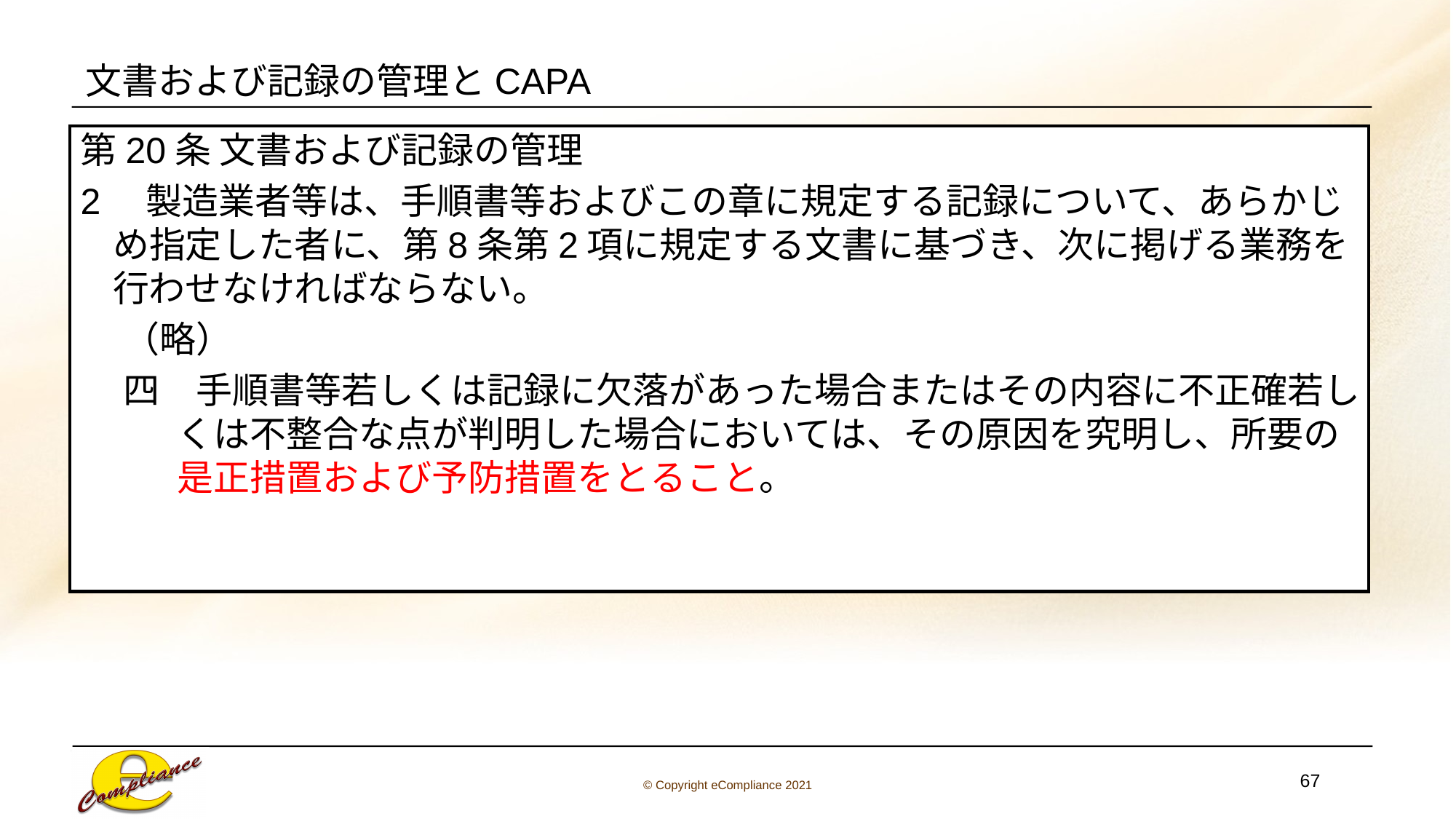

# 文書および記録の管理とCAPA
第20条 文書および記録の管理
2　製造業者等は、手順書等およびこの章に規定する記録について、あらかじめ指定した者に、第8条第2項に規定する文書に基づき、次に掲げる業務を行わせなければならない。
（略）
四　手順書等若しくは記録に欠落があった場合またはその内容に不正確若しくは不整合な点が判明した場合においては、その原因を究明し、所要の是正措置および予防措置をとること。